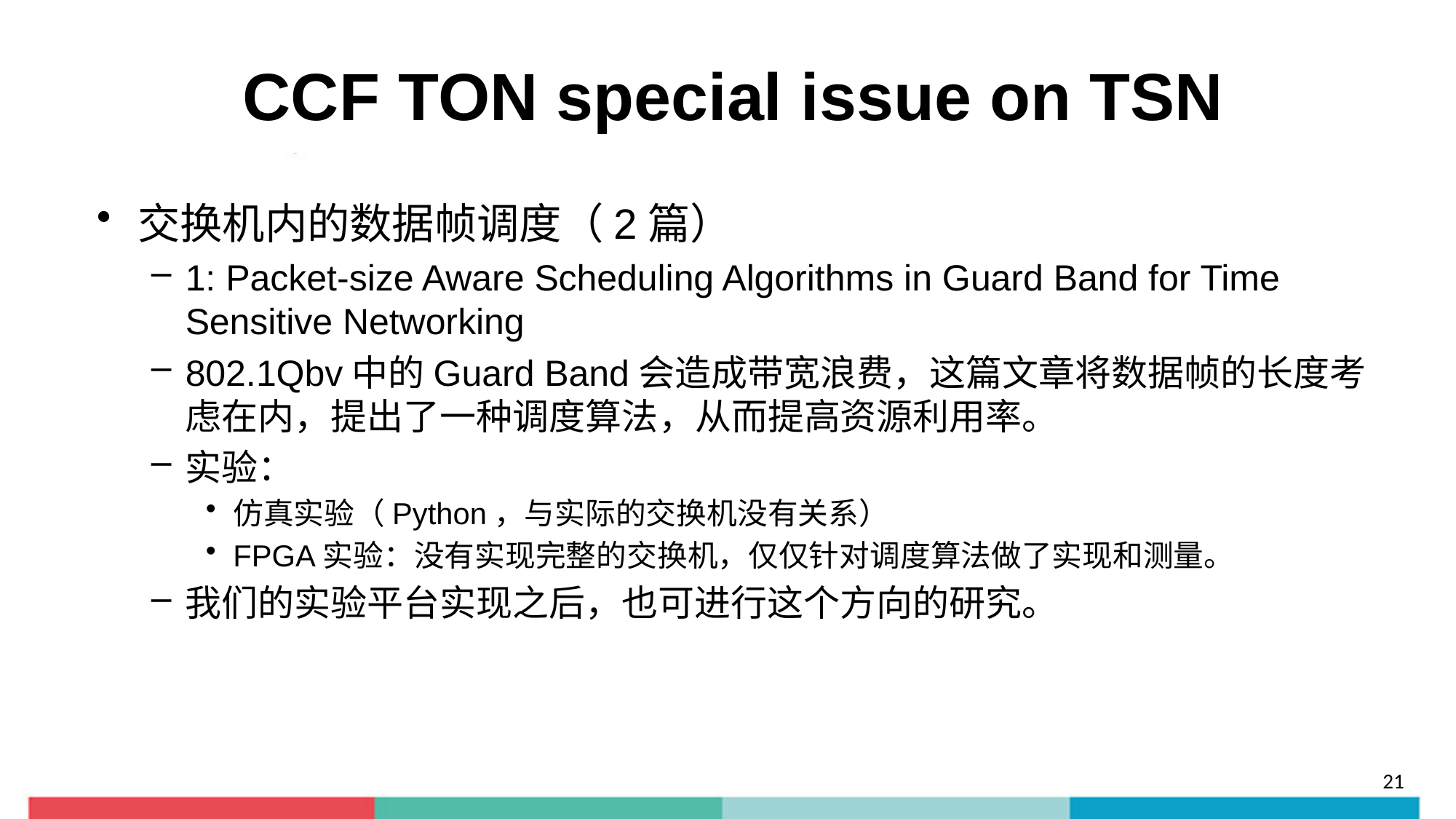

# CCF TON special issue on TSN
交换机内的数据帧调度（2篇）
1: Packet-size Aware Scheduling Algorithms in Guard Band for Time Sensitive Networking
802.1Qbv中的Guard Band会造成带宽浪费，这篇文章将数据帧的长度考虑在内，提出了一种调度算法，从而提高资源利用率。
实验：
仿真实验（Python，与实际的交换机没有关系）
FPGA实验：没有实现完整的交换机，仅仅针对调度算法做了实现和测量。
我们的实验平台实现之后，也可进行这个方向的研究。
21